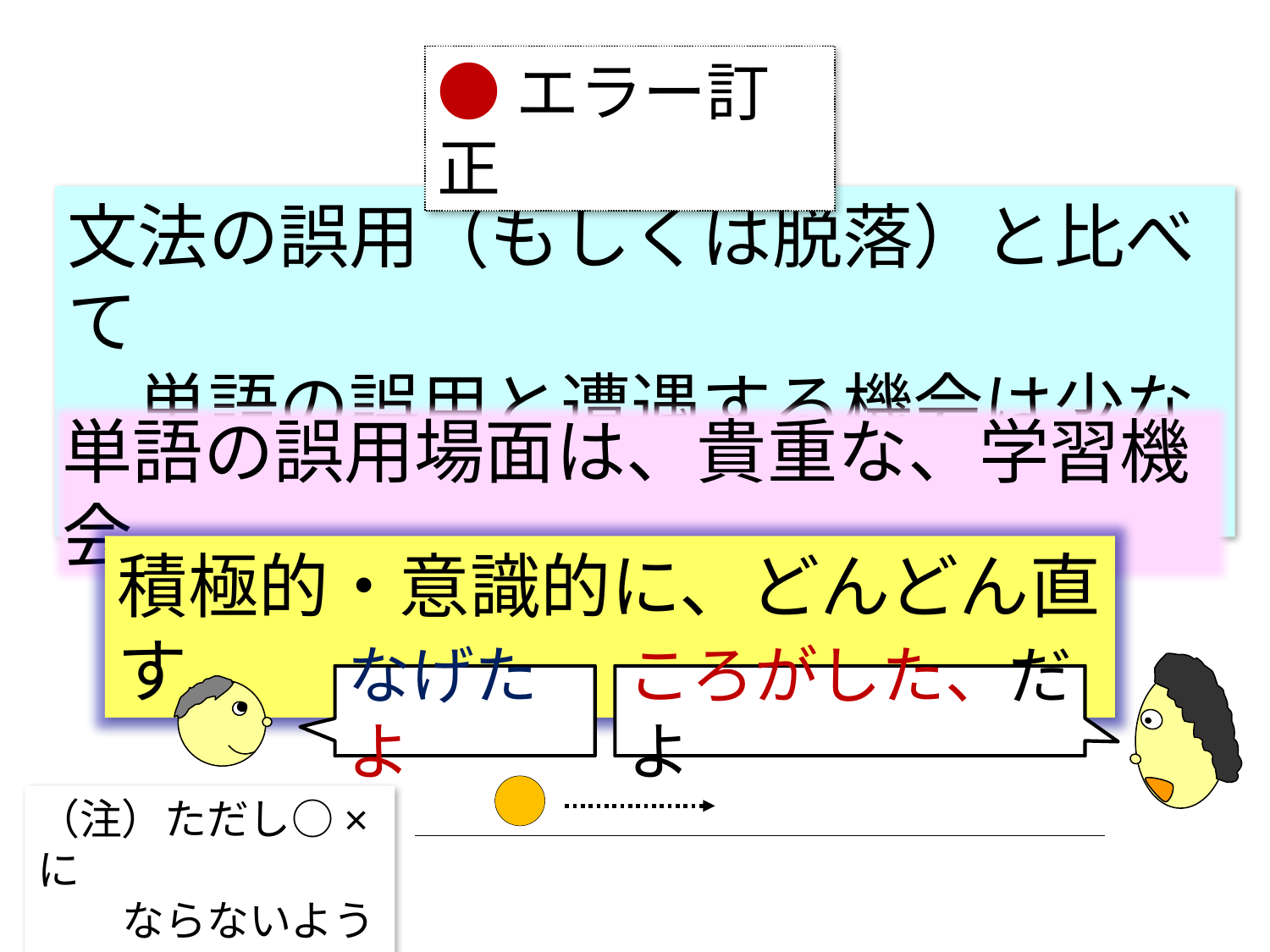

●エラー訂正
文法の誤用（もしくは脱落）と比べて
　単語の誤用と遭遇する機会は少ない
単語の誤用場面は、貴重な、学習機会
積極的・意識的に、どんどん直す

なげたよ
ころがした、だよ

（注）ただし○×に
　　ならないように